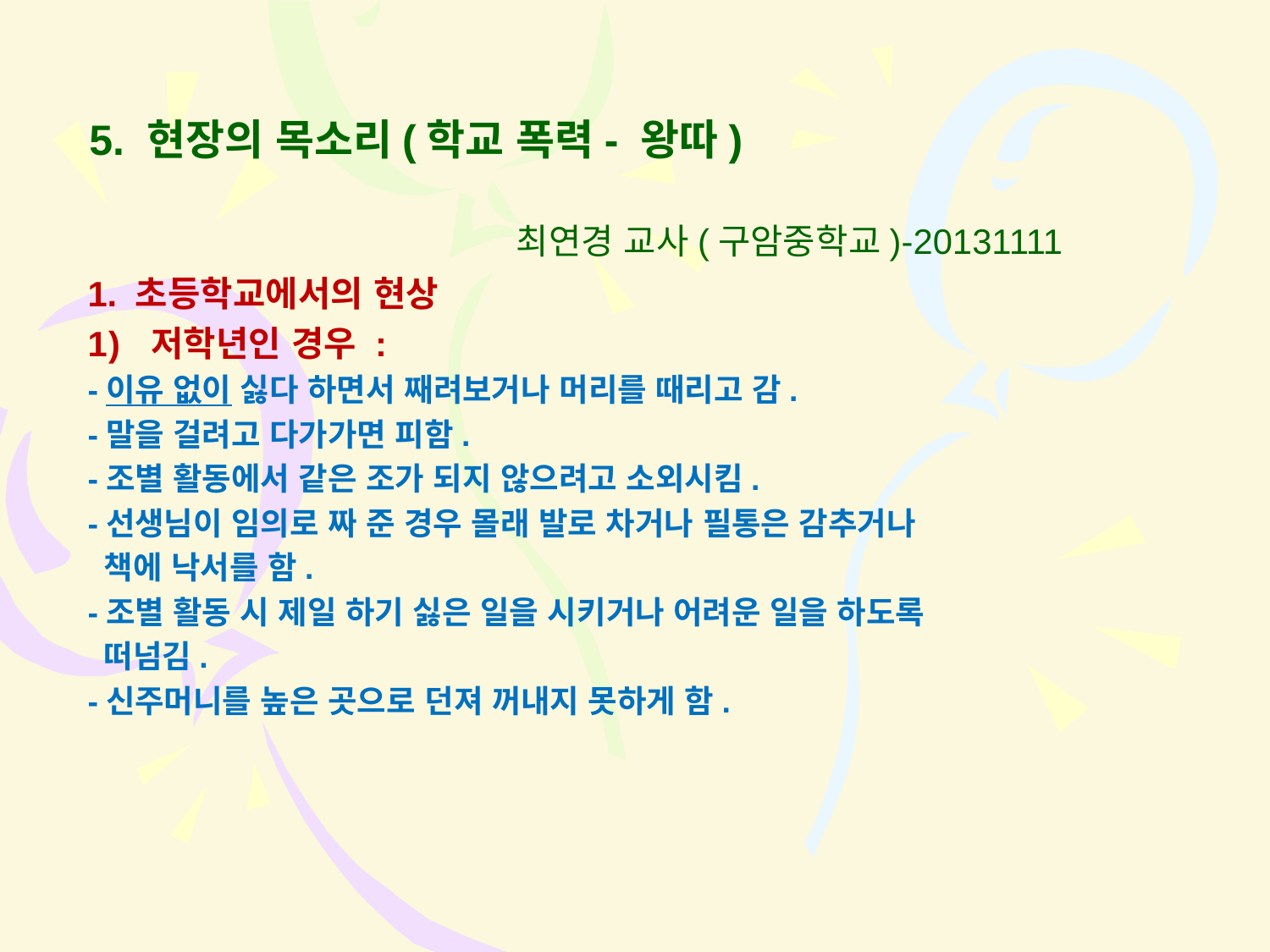

# 5. 현장의 목소리(학교 폭력- 왕따) 최연경 교사(구암중학교)-20131111

1. 초등학교에서의 현상
저학년인 경우 :
-이유 없이 싫다 하면서 째려보거나 머리를 때리고 감.
-말을 걸려고 다가가면 피함.
-조별 활동에서 같은 조가 되지 않으려고 소외시킴.
-선생님이 임의로 짜 준 경우 몰래 발로 차거나 필통은 감추거나
 책에 낙서를 함.
-조별 활동 시 제일 하기 싫은 일을 시키거나 어려운 일을 하도록
 떠넘김.
-신주머니를 높은 곳으로 던져 꺼내지 못하게 함.